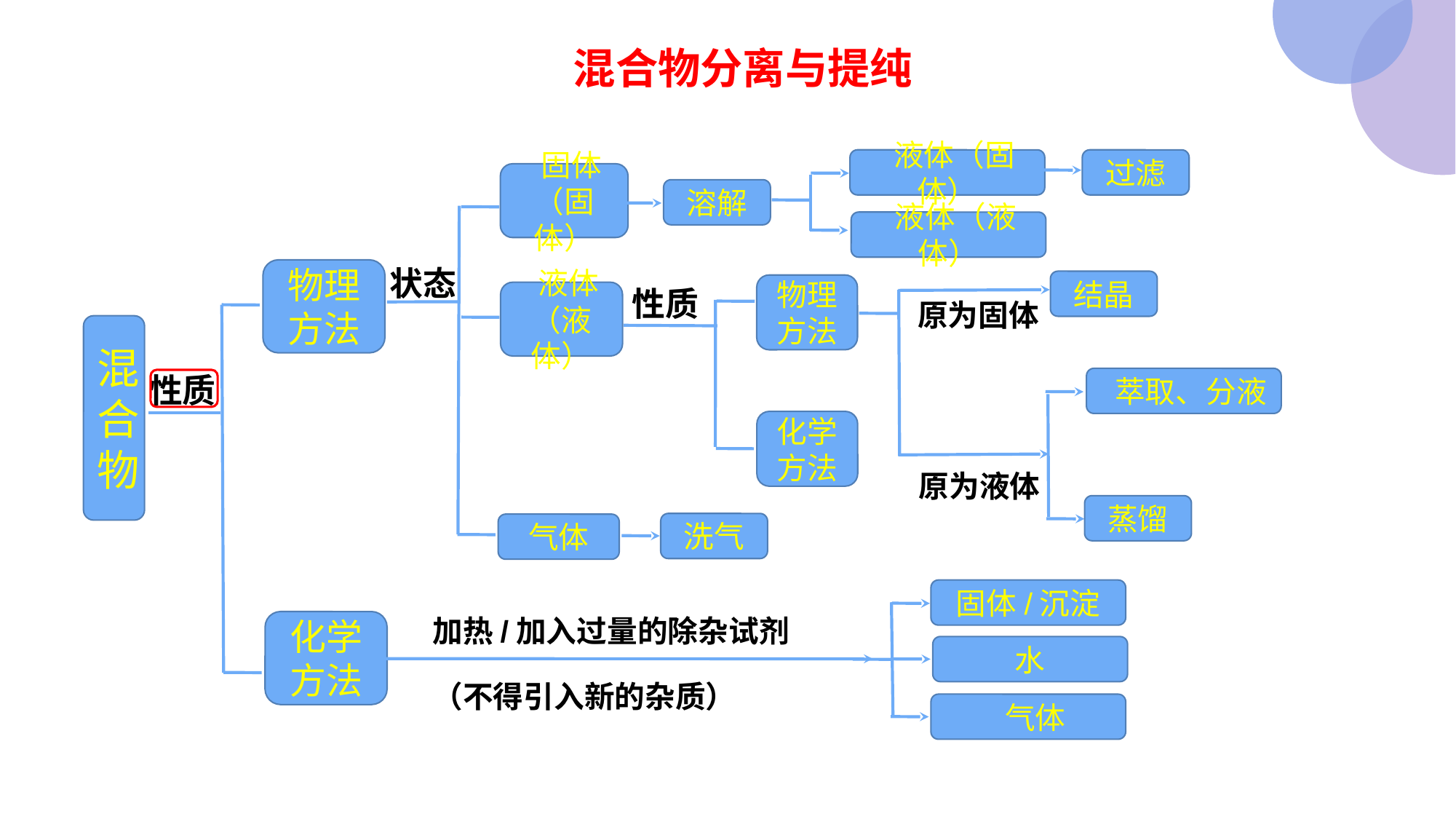

混合物分离与提纯
 液体（固体）
过滤
 固体
（固体）
溶解
 液体（液体）
状态
物理
方法
结晶
物理
方法
性质
 液体
（液体）
原为固体
混合物
性质
 萃取、分液

化学
方法
原为液体
蒸馏
洗气
气体
固体/沉淀
加热/加入过量的除杂试剂
化学
方法
水
（不得引入新的杂质）
 气体